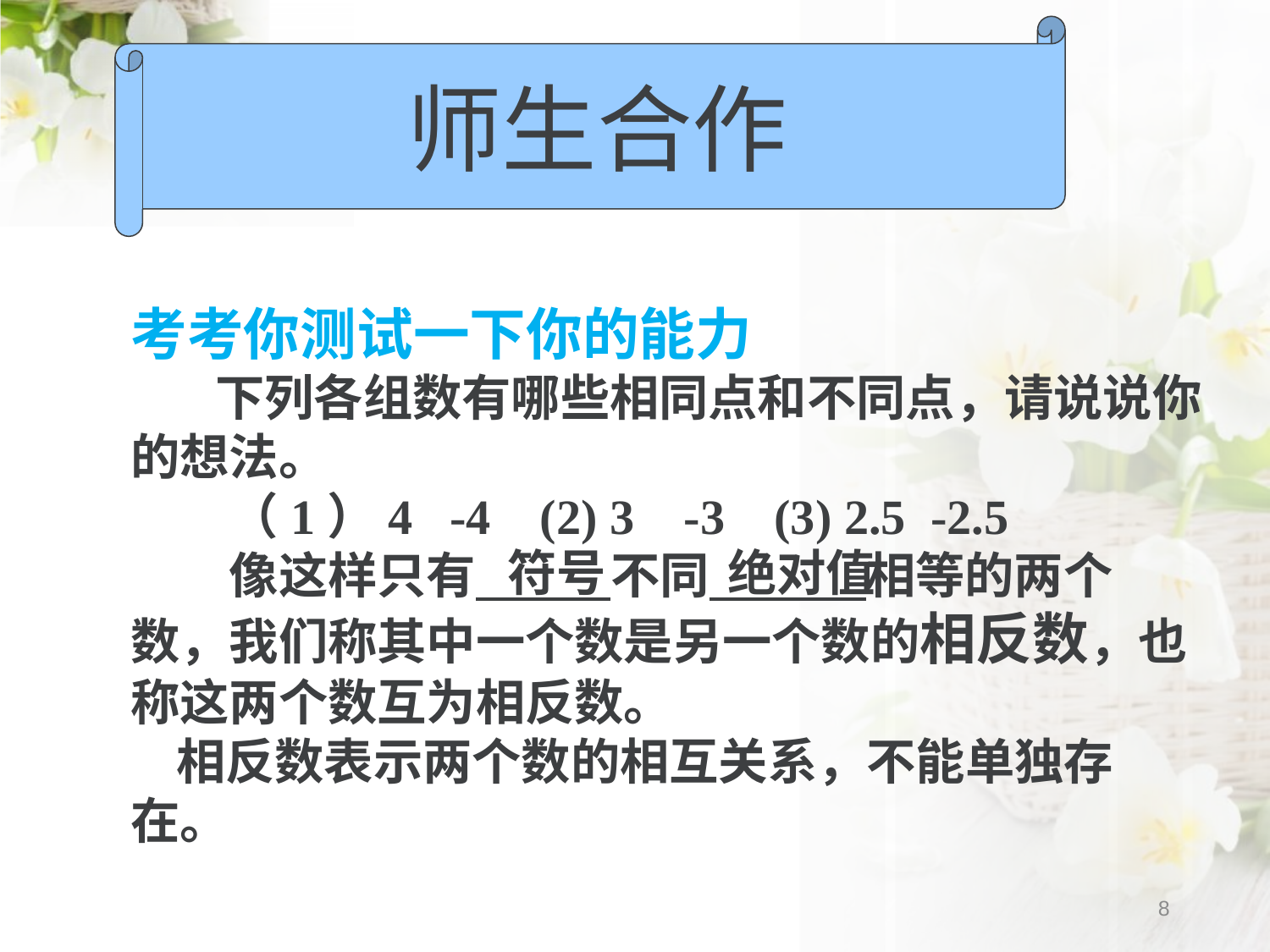

师生合作
考考你测试一下你的能力
　　下列各组数有哪些相同点和不同点，请说说你的想法。
　　（1）4   -4    (2) 3    -3    (3) 2.5  -2.5
　　像这样只有            不同              相等的两个数，我们称其中一个数是另一个数的相反数，也称这两个数互为相反数。
   相反数表示两个数的相互关系，不能单独存在。
符号
绝对值
8